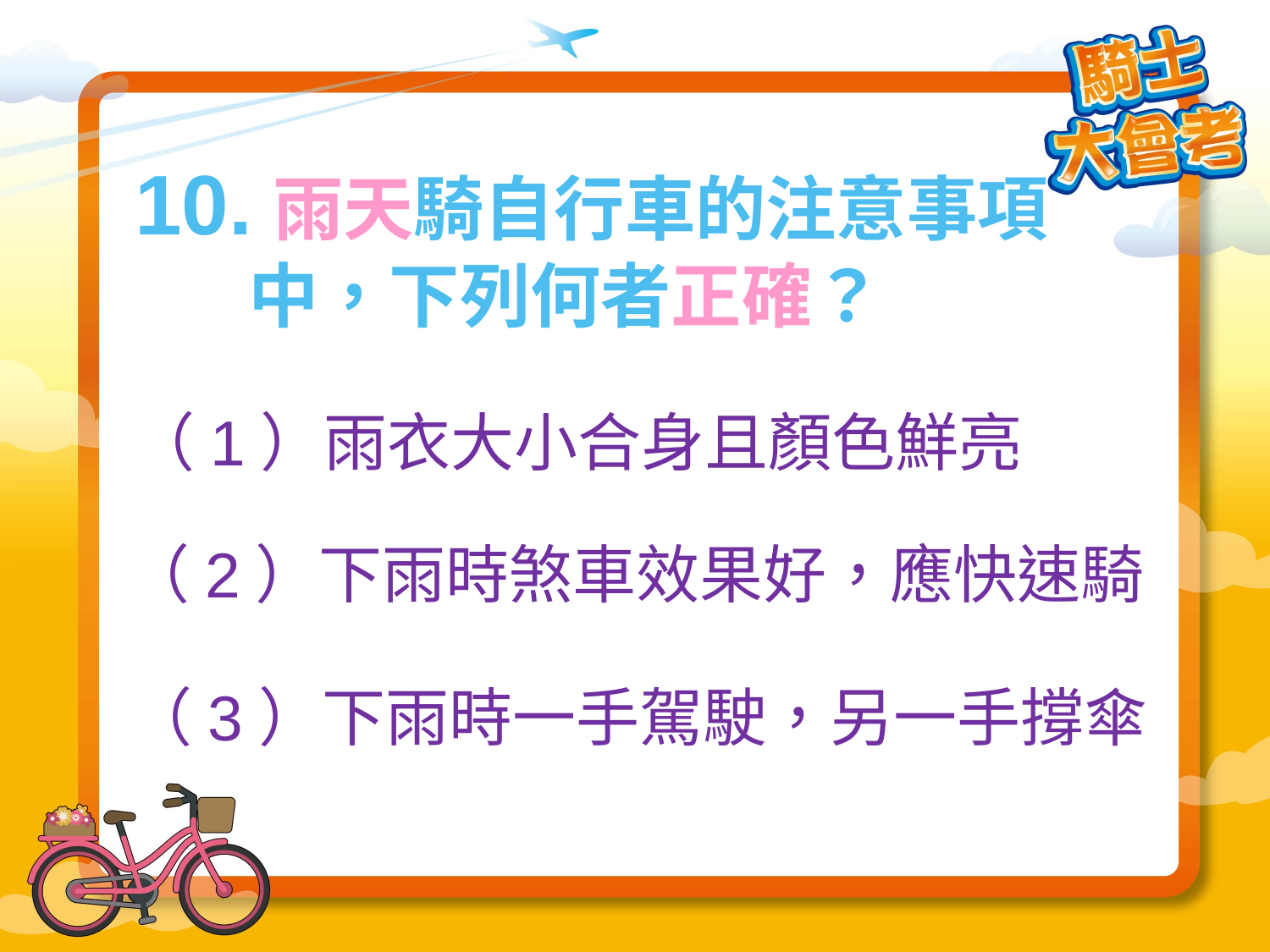

10.雨天騎自行車的注意事項
      中，下列何者正確？
（1）雨衣大小合身且顏色鮮亮
（2）下雨時煞車效果好，應快速騎
（3）下雨時一手駕駛，另一手撐傘